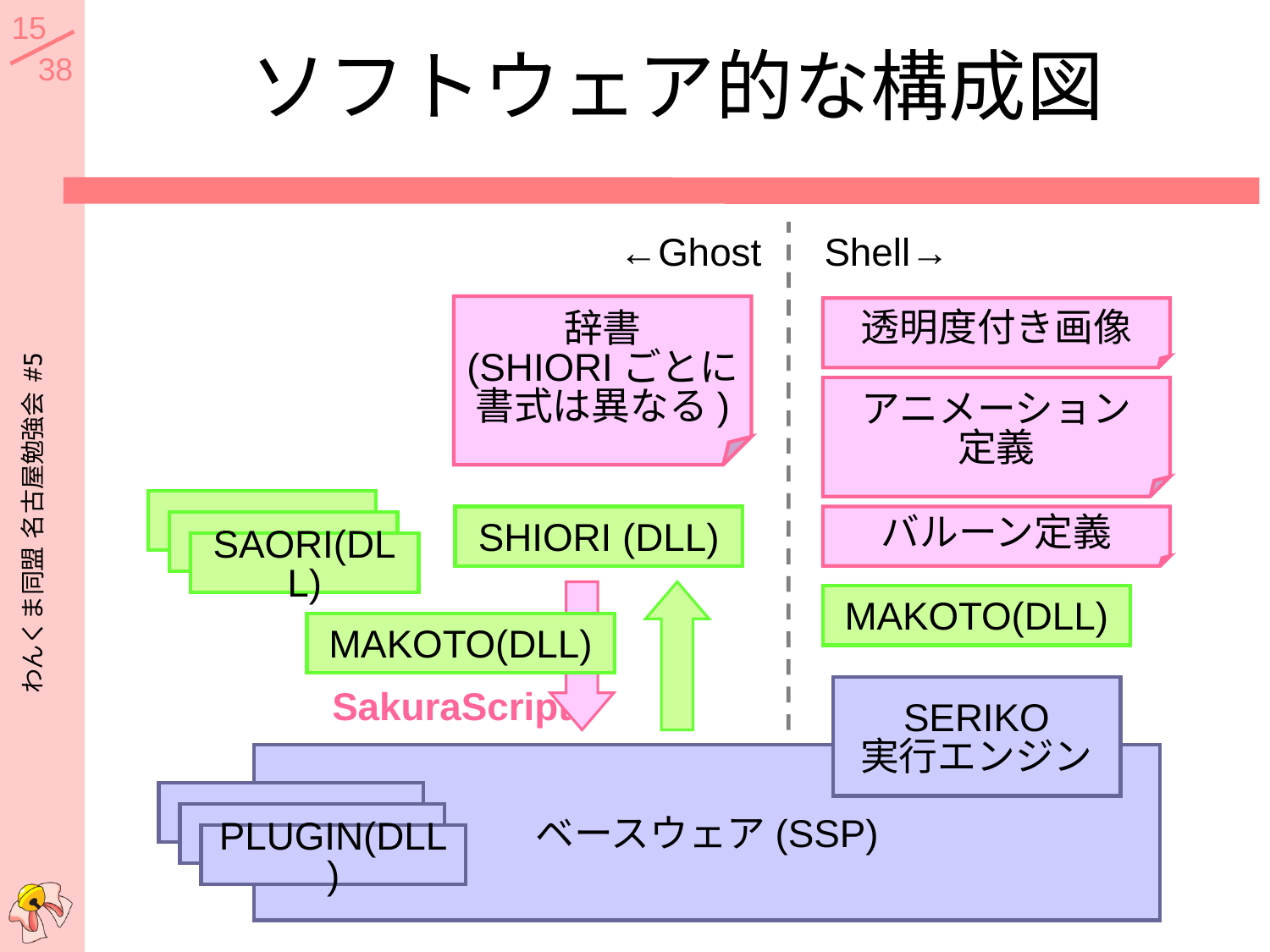

# ソフトウェア的な構成図

←Ghost
Shell→
辞書
(SHIORIごとに
書式は異なる)
透明度付き画像
アニメーション
定義

わんくま同盟 名古屋勉強会 #5
SHIORI (DLL)
バルーン定義

SAORI(DLL)

MAKOTO(DLL)
MAKOTO(DLL)
SakuraScript
SERIKO
実行エンジン
ベースウェア(SSP)

PLUGIN(DLL)